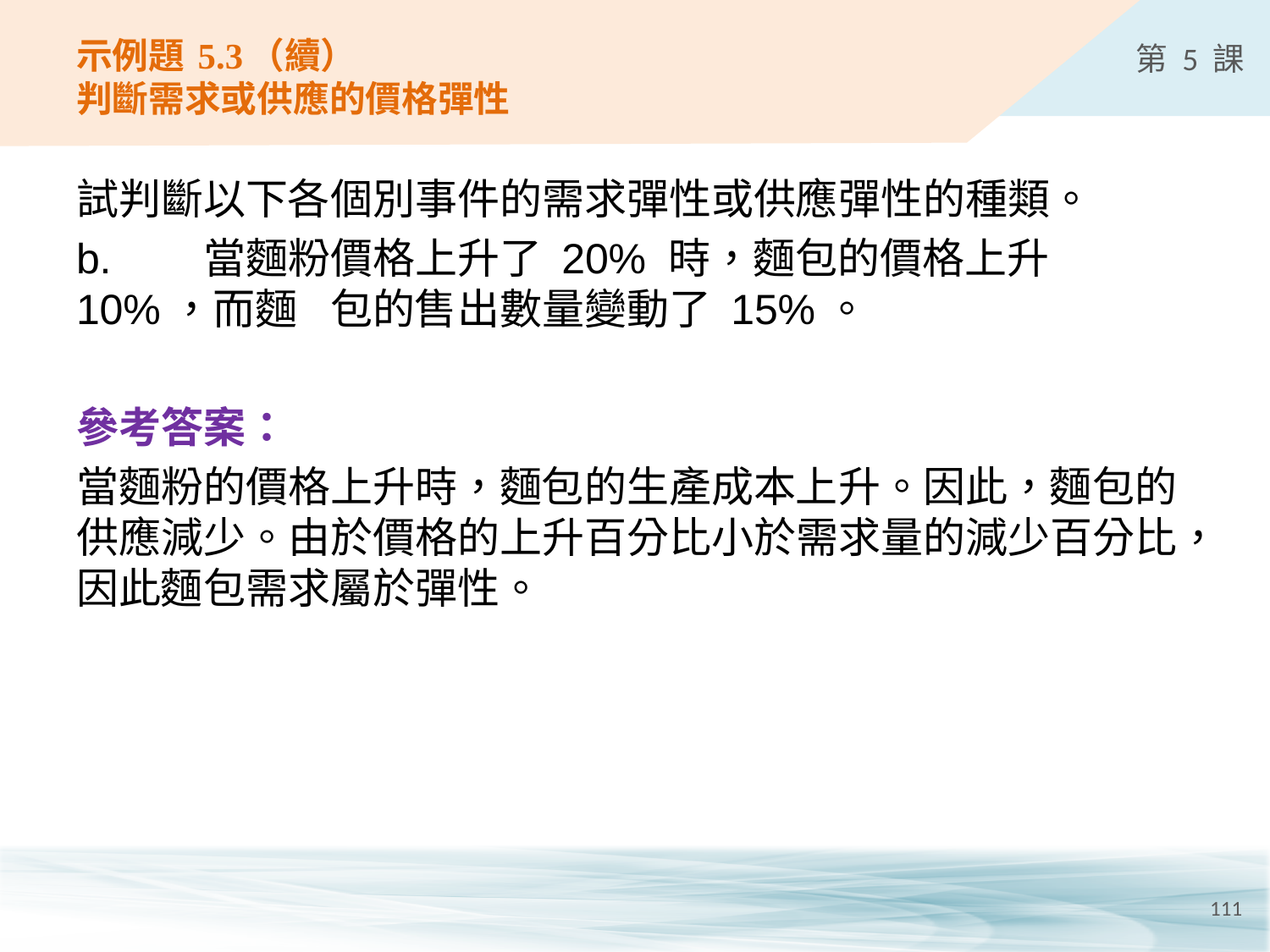

# 示例題 5.3（續） 判斷需求或供應的價格彈性
試判斷以下各個別事件的需求彈性或供應彈性的種類。
b.	當麵粉價格上升了 20% 時，麵包的價格上升 10%，而麵	包的售出數量變動了 15%。

參考答案：
當麵粉的價格上升時，麵包的生產成本上升。因此，麵包的供應減少。由於價格的上升百分比小於需求量的減少百分比，因此麵包需求屬於彈性。
111